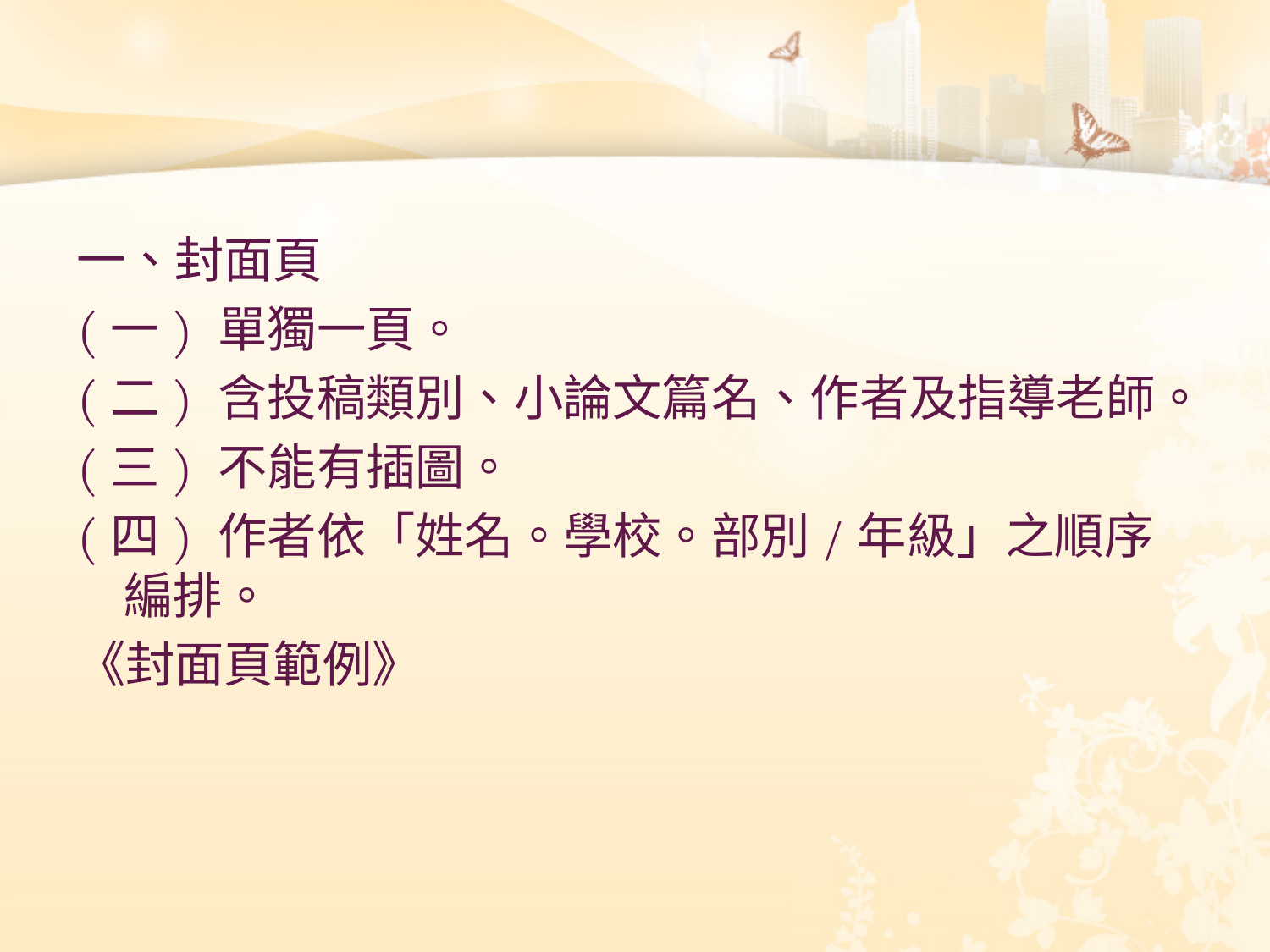

#
一、封面頁
(一) 單獨一頁。
(二) 含投稿類別、小論文篇名、作者及指導老師。
(三) 不能有插圖。
(四) 作者依「姓名。學校。部別/年級」之順序編排。
《封面頁範例》